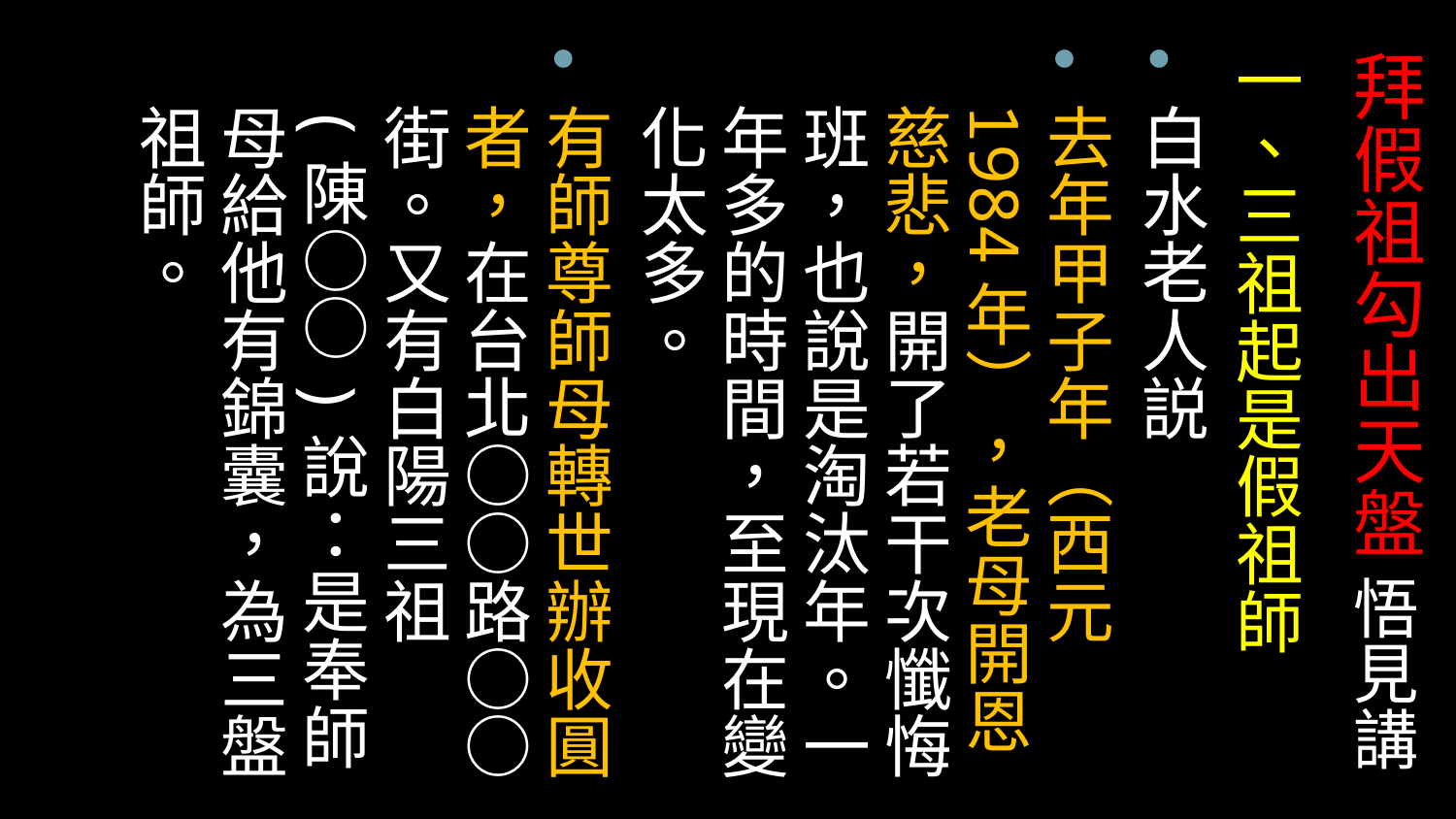

一、三祖起是假祖師
白水老人説
去年甲子年（西元1984年），老母開恩慈悲，開了若干次懺悔班，也說是淘汰年。一年多的時間，至現在變化太多。
有師尊師母轉世辦收圓者，在台北○○路○○街。又有白陽三祖(陳○○)說：是奉師母給他有錦囊，為三盤祖師。

# 拜假祖勾出天盤 悟見講